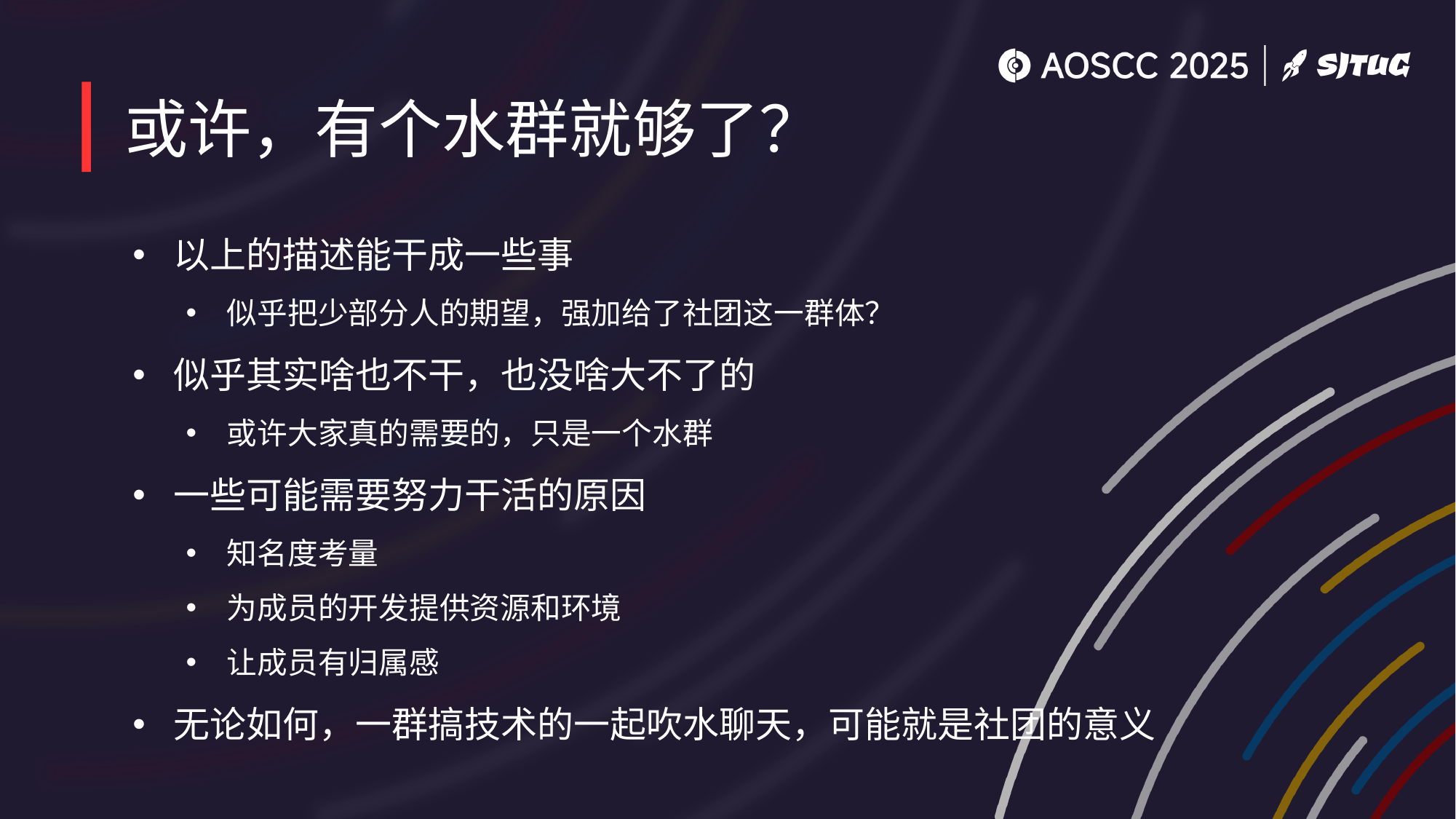

# 或许，有个水群就够了？
以上的描述能干成一些事
似乎把少部分人的期望，强加给了社团这一群体？
似乎其实啥也不干，也没啥大不了的
或许大家真的需要的，只是一个水群
一些可能需要努力干活的原因
知名度考量
为成员的开发提供资源和环境
让成员有归属感
无论如何，一群搞技术的一起吹水聊天，可能就是社团的意义